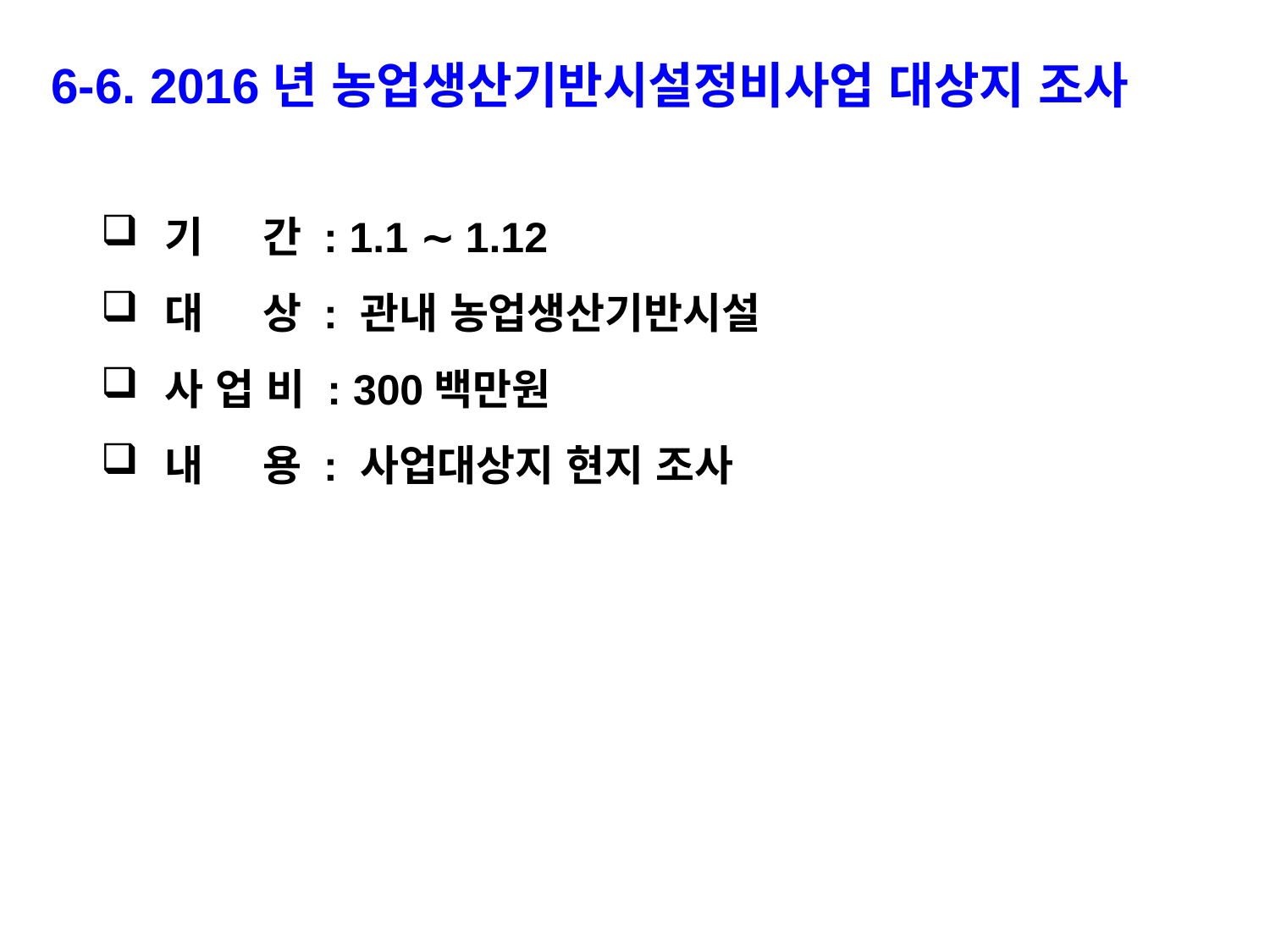

6-6. 2016년 농업생산기반시설정비사업 대상지 조사
기     간 : 1.1 ∼ 1.12
대     상 : 관내 농업생산기반시설
사 업 비 : 300백만원
내     용 : 사업대상지 현지 조사